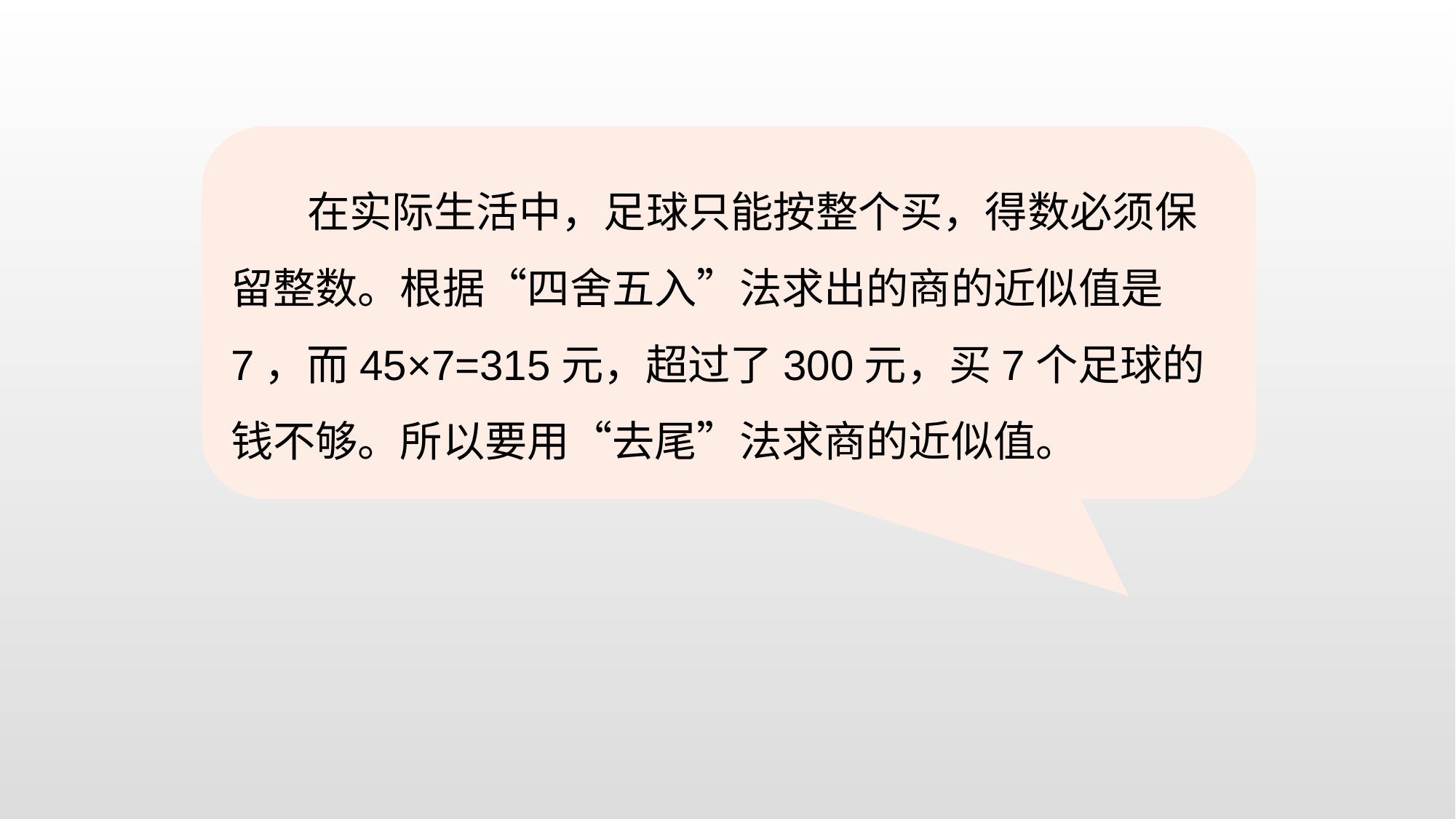

在实际生活中，足球只能按整个买，得数必须保留整数。根据“四舍五入”法求出的商的近似值是7，而45×7=315元，超过了300元，买7个足球的钱不够。所以要用“去尾”法求商的近似值。